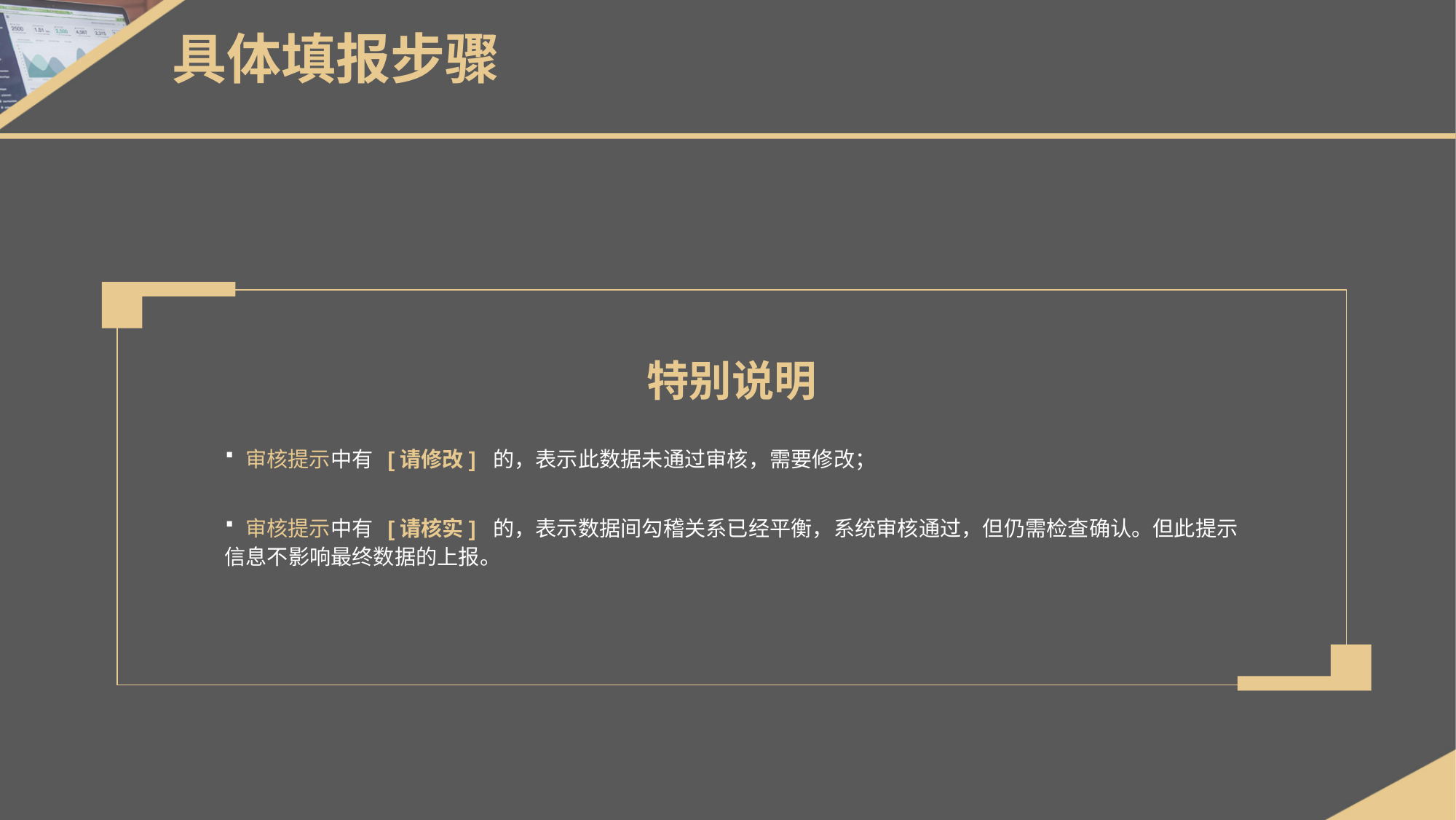

具体填报步骤

特别说明

·审核提示中有  [请修改]  的，表示此数据未通过审核，需要修改；

·审核提示中有  [请核实]  的，表示数据间勾稽关系已经平衡，系统审核通过，但仍需检查确认。但此提示信息不影响最终数据的上报。